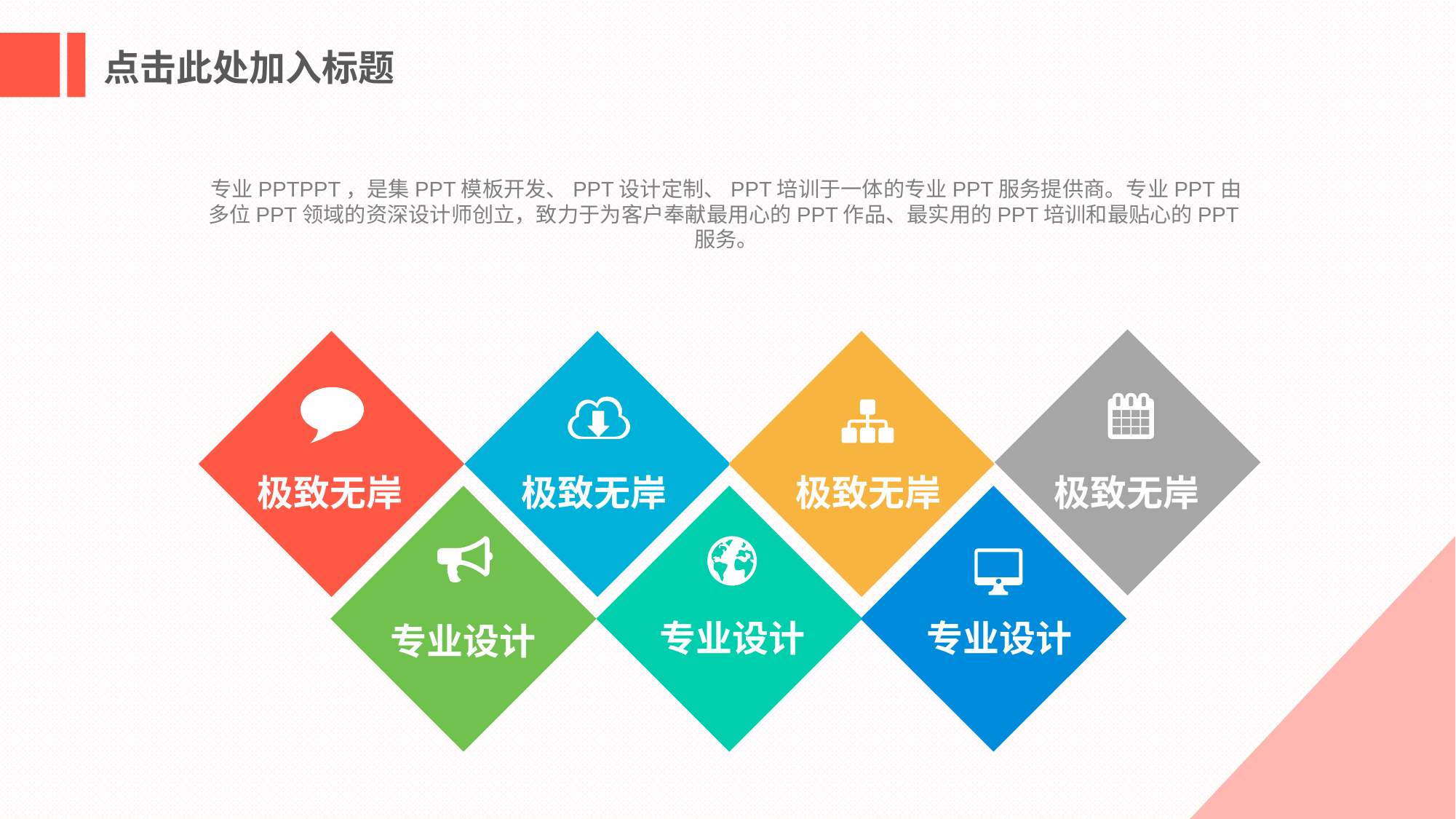

点击此处加入标题
专业PPTPPT，是集PPT模板开发、PPT设计定制、PPT培训于一体的专业PPT服务提供商。专业PPT由多位PPT领域的资深设计师创立，致力于为客户奉献最用心的PPT作品、最实用的PPT培训和最贴心的PPT服务。

极致无岸
极致无岸
极致无岸
极致无岸

专业设计
专业设计
专业设计